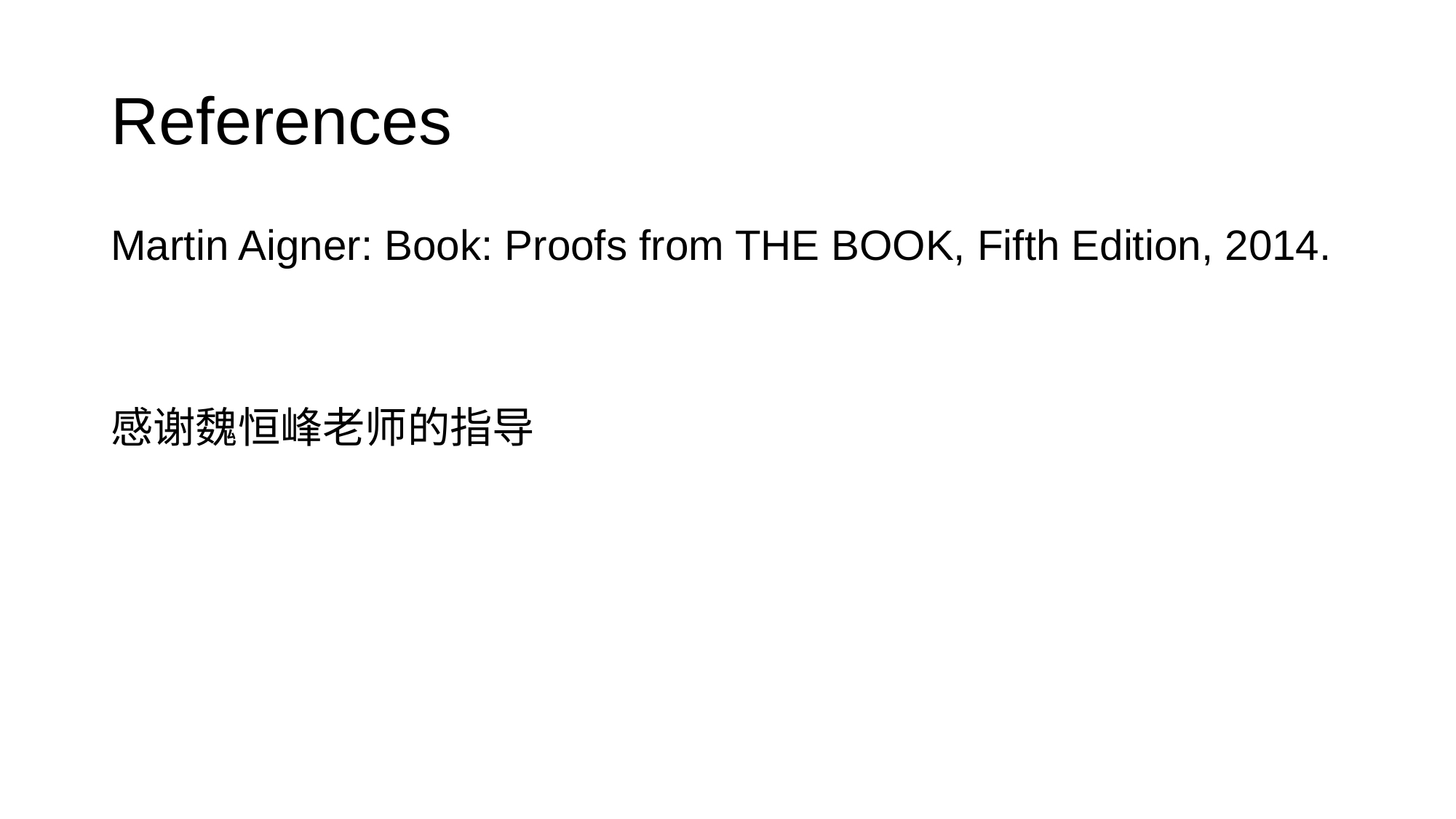

# References
Martin Aigner: Book: Proofs from THE BOOK, Fifth Edition, 2014.

感谢魏恒峰老师的指导